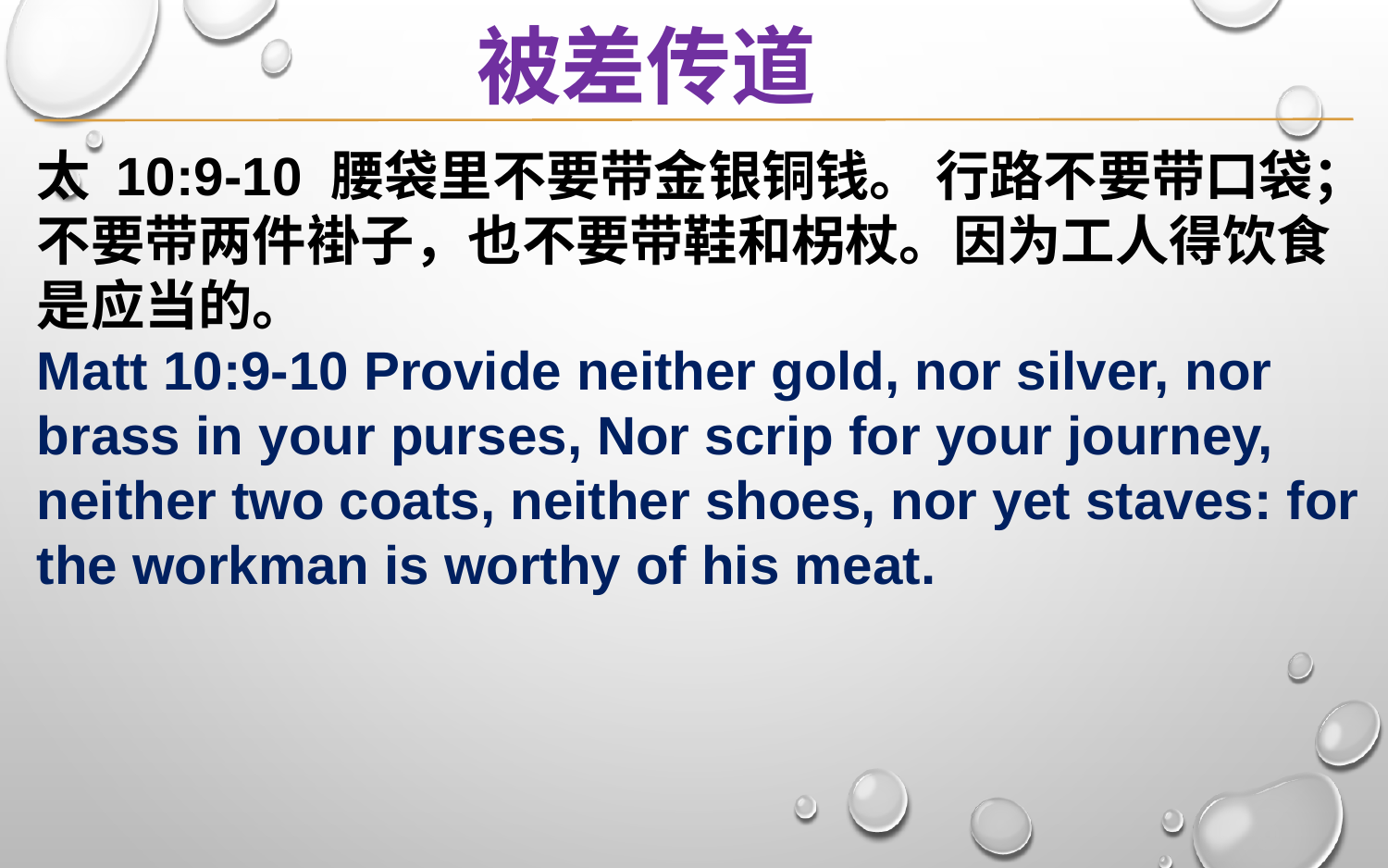

被差传道
太 10:9-10 腰袋里不要带金银铜钱。 行路不要带口袋；不要带两件褂子，也不要带鞋和柺杖。因为工人得饮食是应当的。
Matt 10:9-10 Provide neither gold, nor silver, nor brass in your purses, Nor scrip for your journey, neither two coats, neither shoes, nor yet staves: for the workman is worthy of his meat.